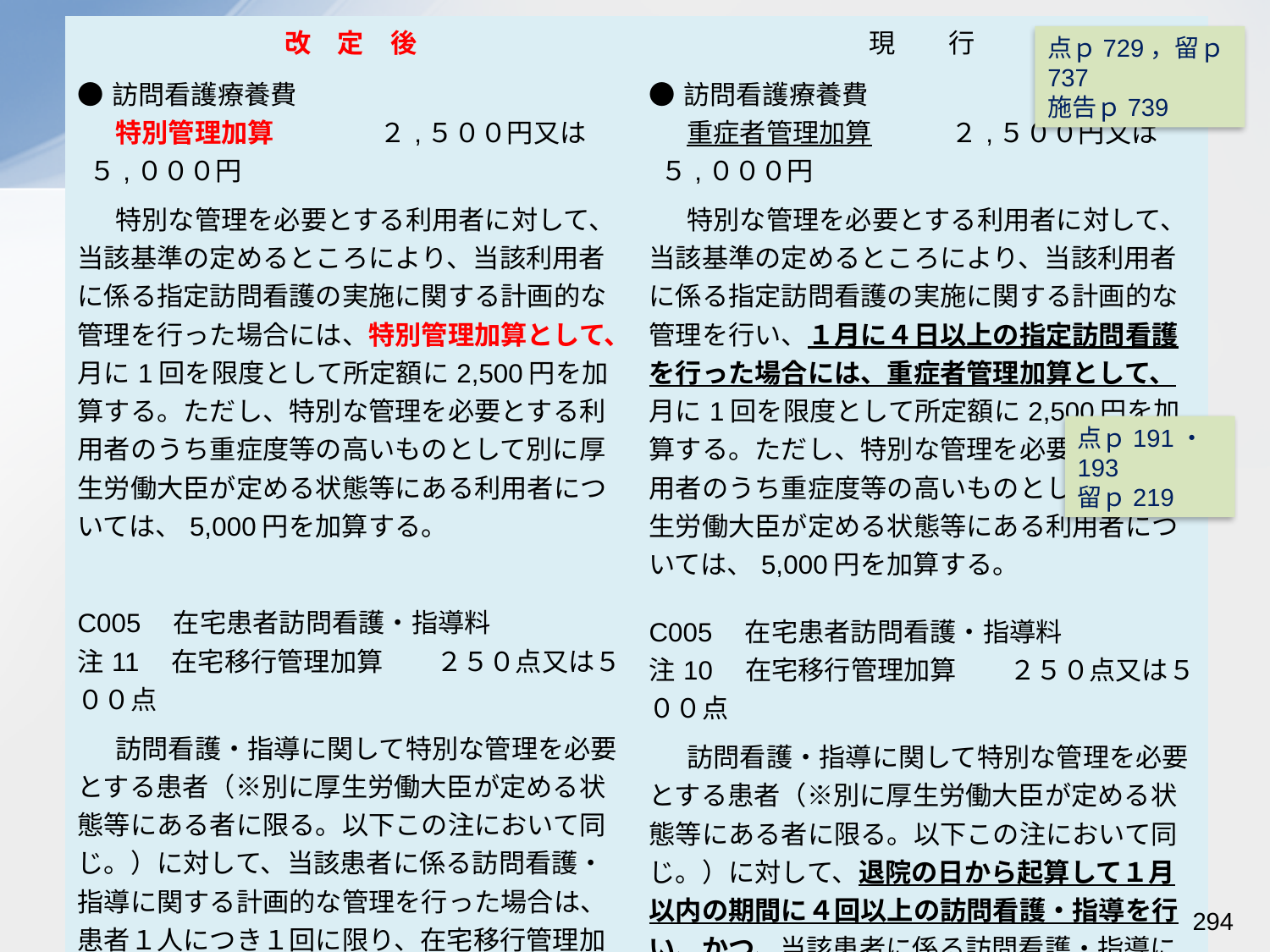

| 改　定　後 | 現　　行 |
| --- | --- |
| ●訪問看護療養費 　特別管理加算　　　　２,５００円又は５,０００円 　特別な管理を必要とする利用者に対して、当該基準の定めるところにより、当該利用者に係る指定訪問看護の実施に関する計画的な管理を行った場合には、特別管理加算として、月に1回を限度として所定額に2,500円を加算する。ただし、特別な管理を必要とする利用者のうち重症度等の高いものとして別に厚生労働大臣が定める状態等にある利用者については、5,000円を加算する。 C005　在宅患者訪問看護・指導料 注11　在宅移行管理加算　　２５０点又は５００点 　訪問看護・指導に関して特別な管理を必要とする患者（※別に厚生労働大臣が定める状態等にある者に限る。以下この注において同じ。）に対して、当該患者に係る訪問看護・指導に関する計画的な管理を行った場合は、患者１人につき１回に限り、在宅移行管理加算として、所定点数に250点を加算する。ただし、特別な管理を必要とする患者のうち重症度等の高いものとして別に厚生労働大臣が定める状態等にあるものについては、患者１人につき１回に限り、所定点数に500点を加算する。 | ●訪問看護療養費 　重症者管理加算　　　２,５００円又は５,０００円 　特別な管理を必要とする利用者に対して、当該基準の定めるところにより、当該利用者に係る指定訪問看護の実施に関する計画的な管理を行い、１月に４日以上の指定訪問看護を行った場合には、重症者管理加算として、月に1回を限度として所定額に2,500円を加算する。ただし、特別な管理を必要とする利用者のうち重症度等の高いものとして別に厚生労働大臣が定める状態等にある利用者については、5,000円を加算する。 C005　在宅患者訪問看護・指導料 注10　在宅移行管理加算　　２５０点又は５００点 　訪問看護・指導に関して特別な管理を必要とする患者（※別に厚生労働大臣が定める状態等にある者に限る。以下この注において同じ。）に対して、退院の日から起算して１月以内の期間に４回以上の訪問看護・指導を行い、かつ、当該患者に係る訪問看護・指導に関する計画的な管理を行った場合は、患者１人につき１回に限り、在宅移行管理加算として、所定点数に250点を加算する。ただし、特別な管理を必要とする患者のうち重症度等の高いものとして別に厚生労働大臣が定める状態等にあるものについては、患者１人につき１回に限り、所定点数に500点を加算する。 |
点ｐ729，留ｐ737
施告ｐ739
点ｐ191・193
留ｐ219
294